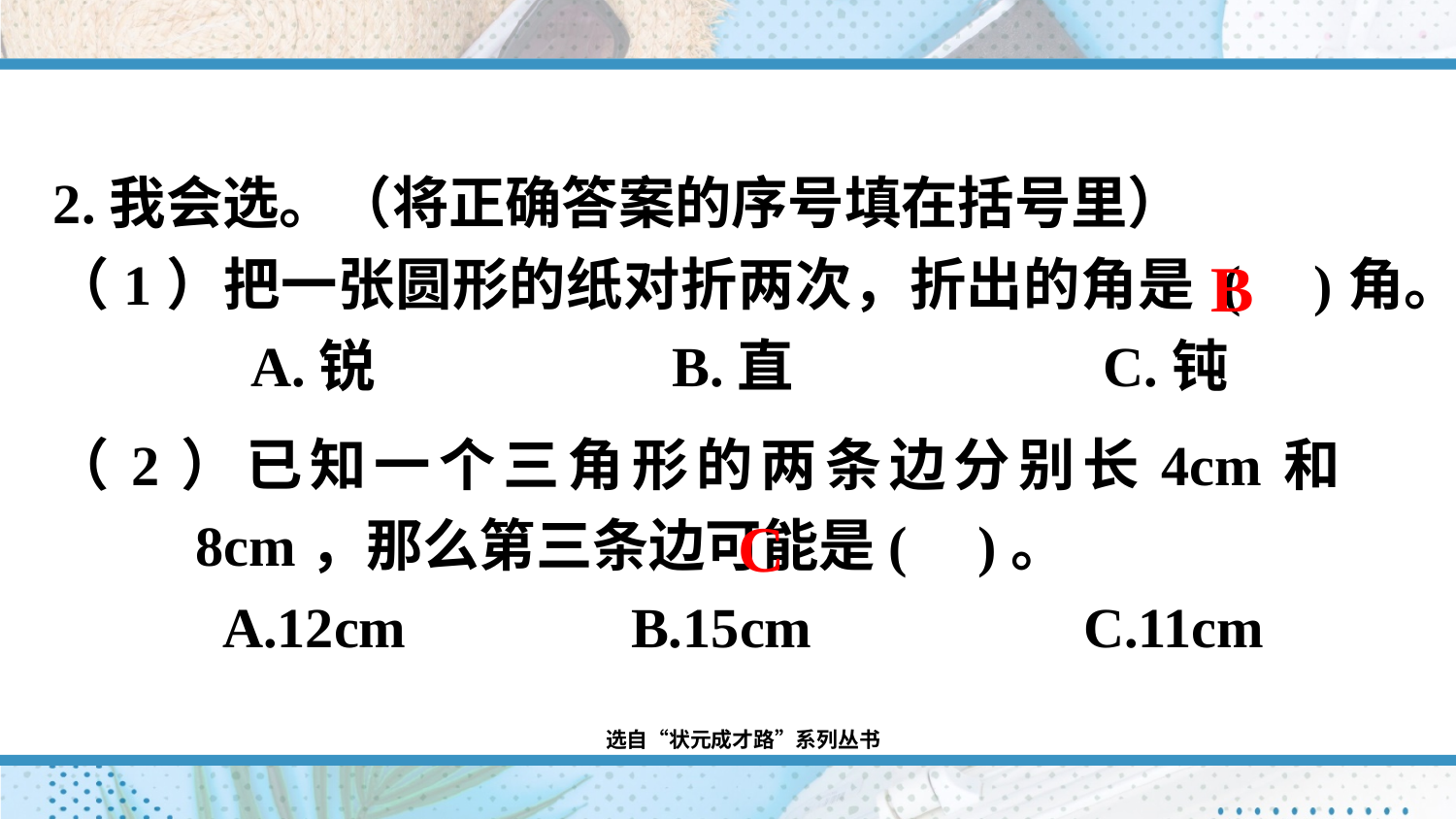

2.我会选。（将正确答案的序号填在括号里）
（1）把一张圆形的纸对折两次，折出的角是 (     )角。
              A.锐                      B.直                       C.钝
B
（2）已知一个三角形的两条边分别长4cm和8cm，那么第三条边可能是(     )。
            A.12cm                B.15cm		 C.11cm
C
选自“状元成才路”系列丛书